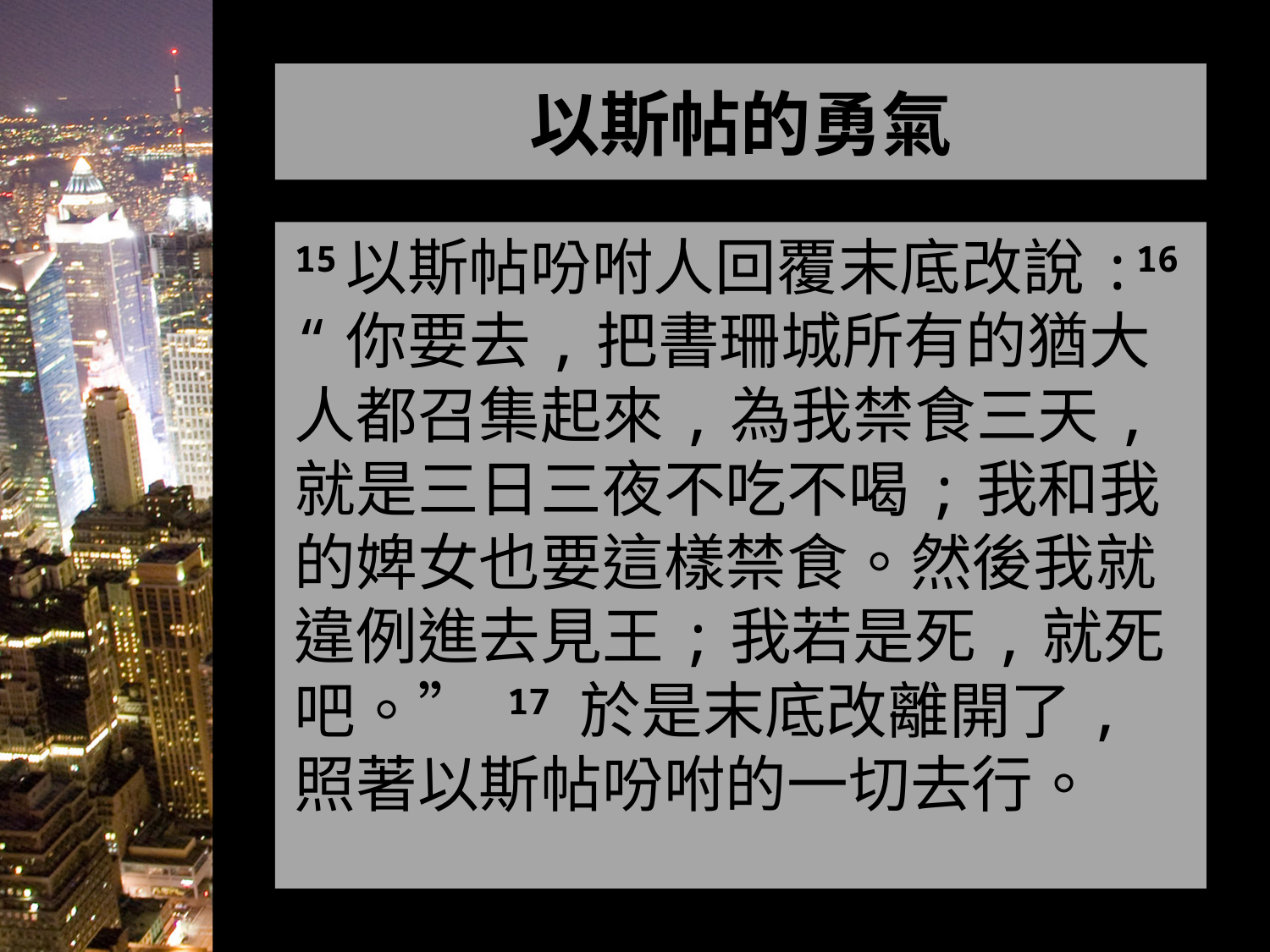

# 以斯帖的勇氣
15以斯帖吩咐人回覆末底改說:16 “你要去,把書珊城所有的猶大人都召集起來,為我禁食三天,就是三日三夜不吃不喝;我和我的婢女也要這樣禁食。然後我就違例進去見王;我若是死,就死吧。” 17 於是末底改離開了,照著以斯帖吩咐的一切去行。